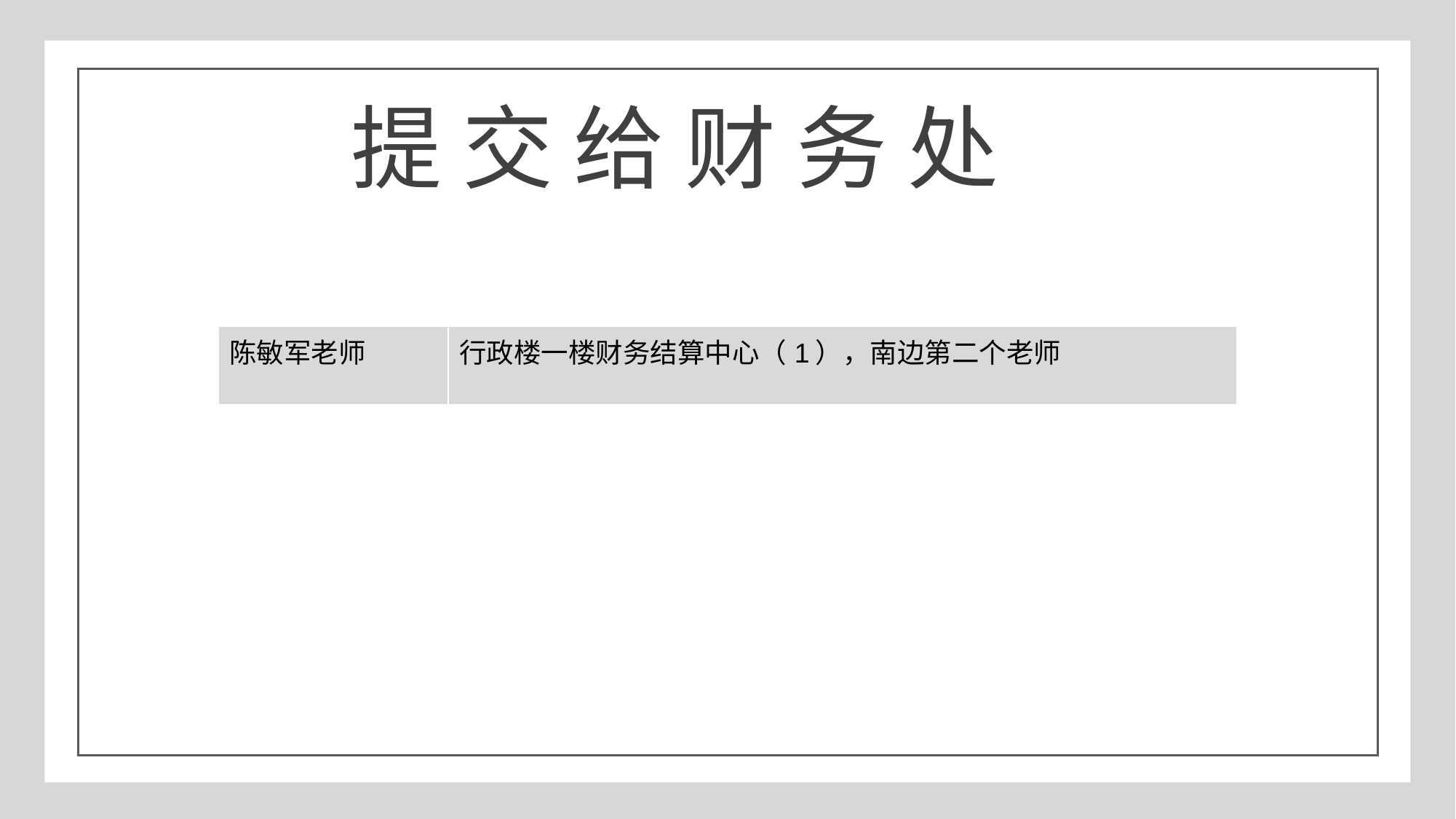

提 交 给 财 务 处
| 陈敏军老师 | 行政楼一楼财务结算中心（1），南边第二个老师 |
| --- | --- |